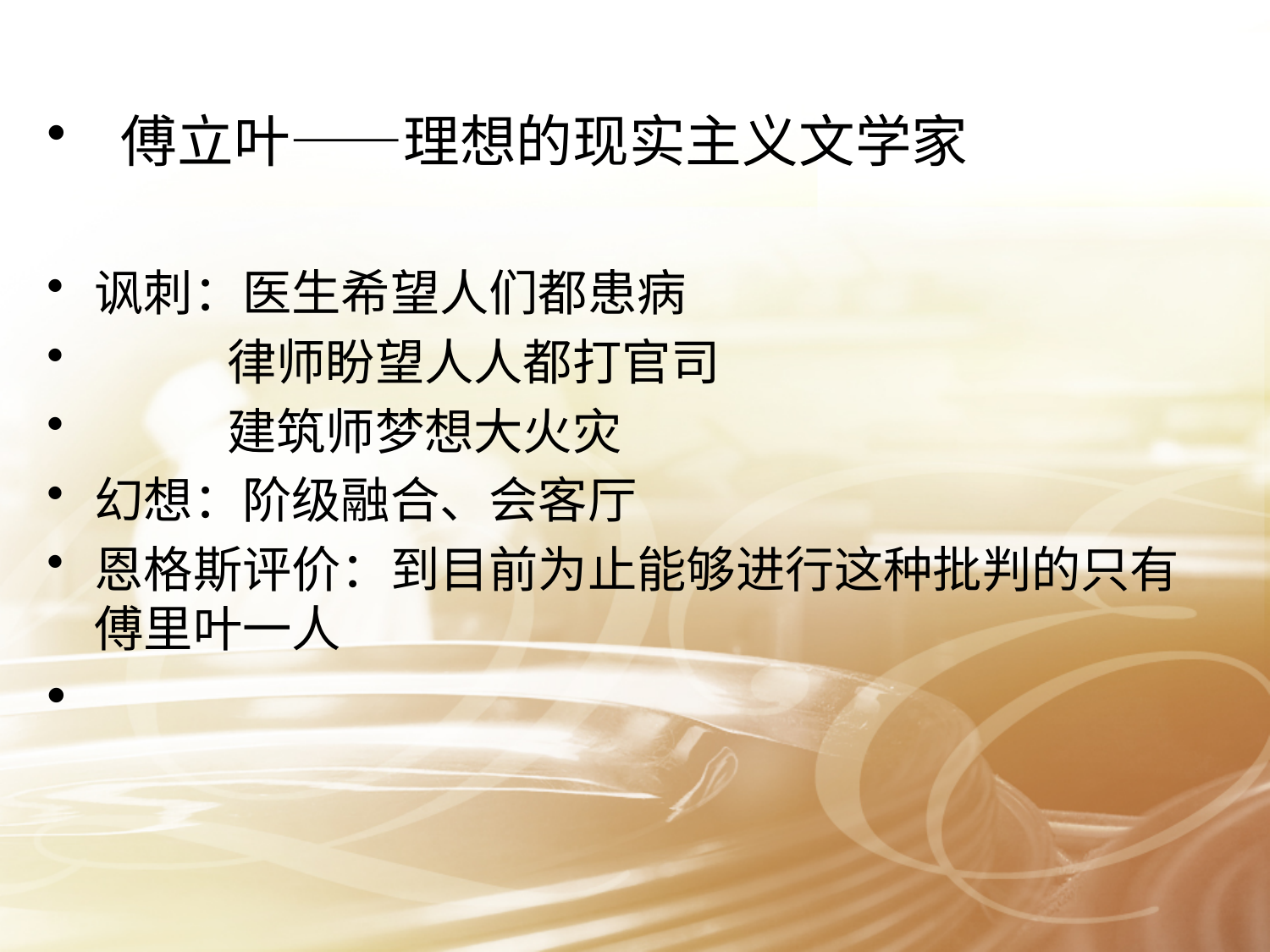

#
 傅立叶——理想的现实主义文学家

讽刺：医生希望人们都患病
           律师盼望人人都打官司
           建筑师梦想大火灾
幻想：阶级融合、会客厅
恩格斯评价：到目前为止能够进行这种批判的只有   傅里叶一人